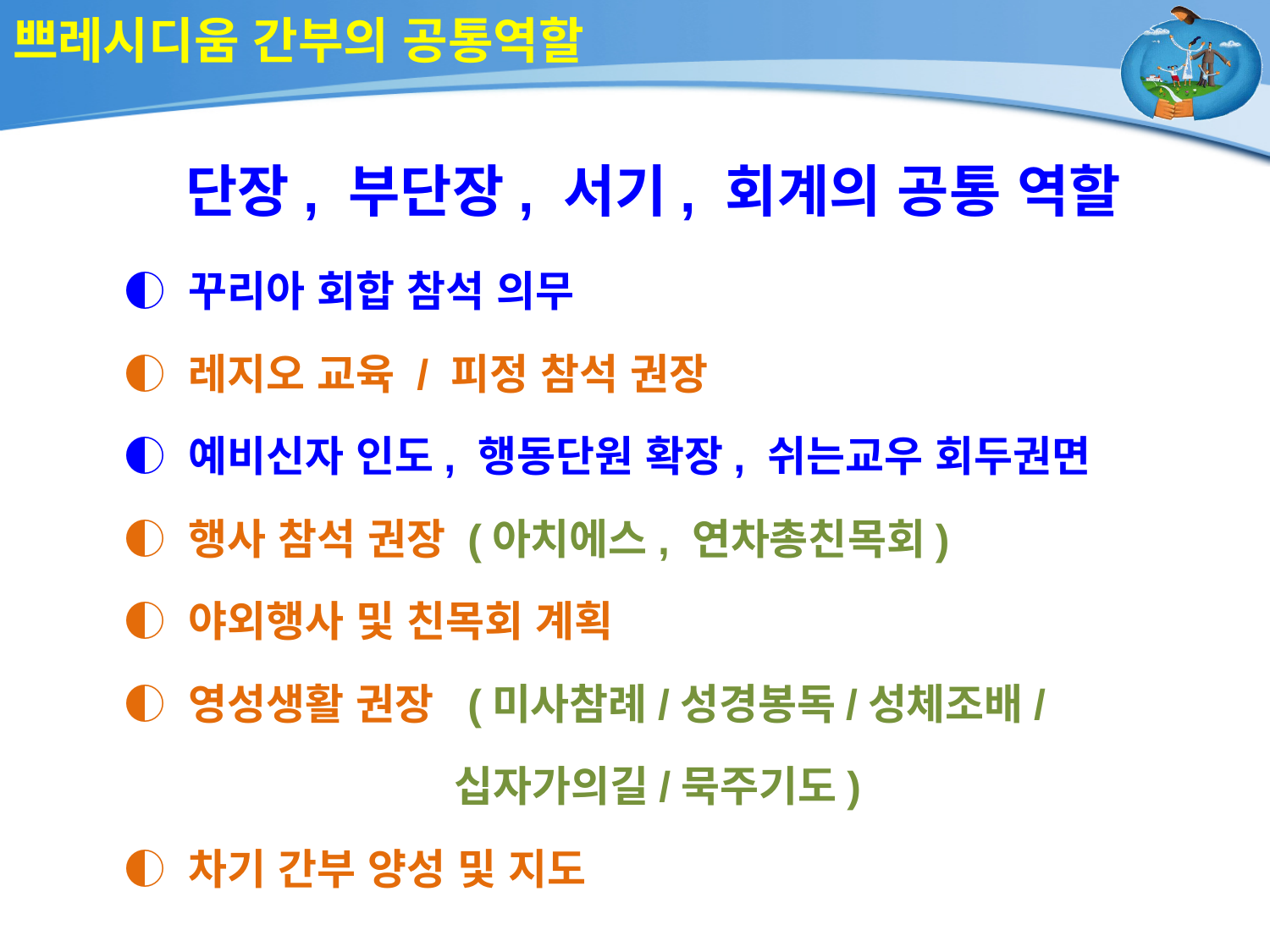

# 쁘레시디움 간부의 공통역할
단장, 부단장, 서기, 회계의 공통 역할
◐ 꾸리아 회합 참석 의무
◐ 레지오 교육 / 피정 참석 권장
◐ 예비신자 인도, 행동단원 확장, 쉬는교우 회두권면
◐ 행사 참석 권장 (아치에스, 연차총친목회)
◐ 야외행사 및 친목회 계획
◐ 영성생활 권장  (미사참례/성경봉독/성체조배/
                           십자가의길/묵주기도)
◐ 차기 간부 양성 및 지도